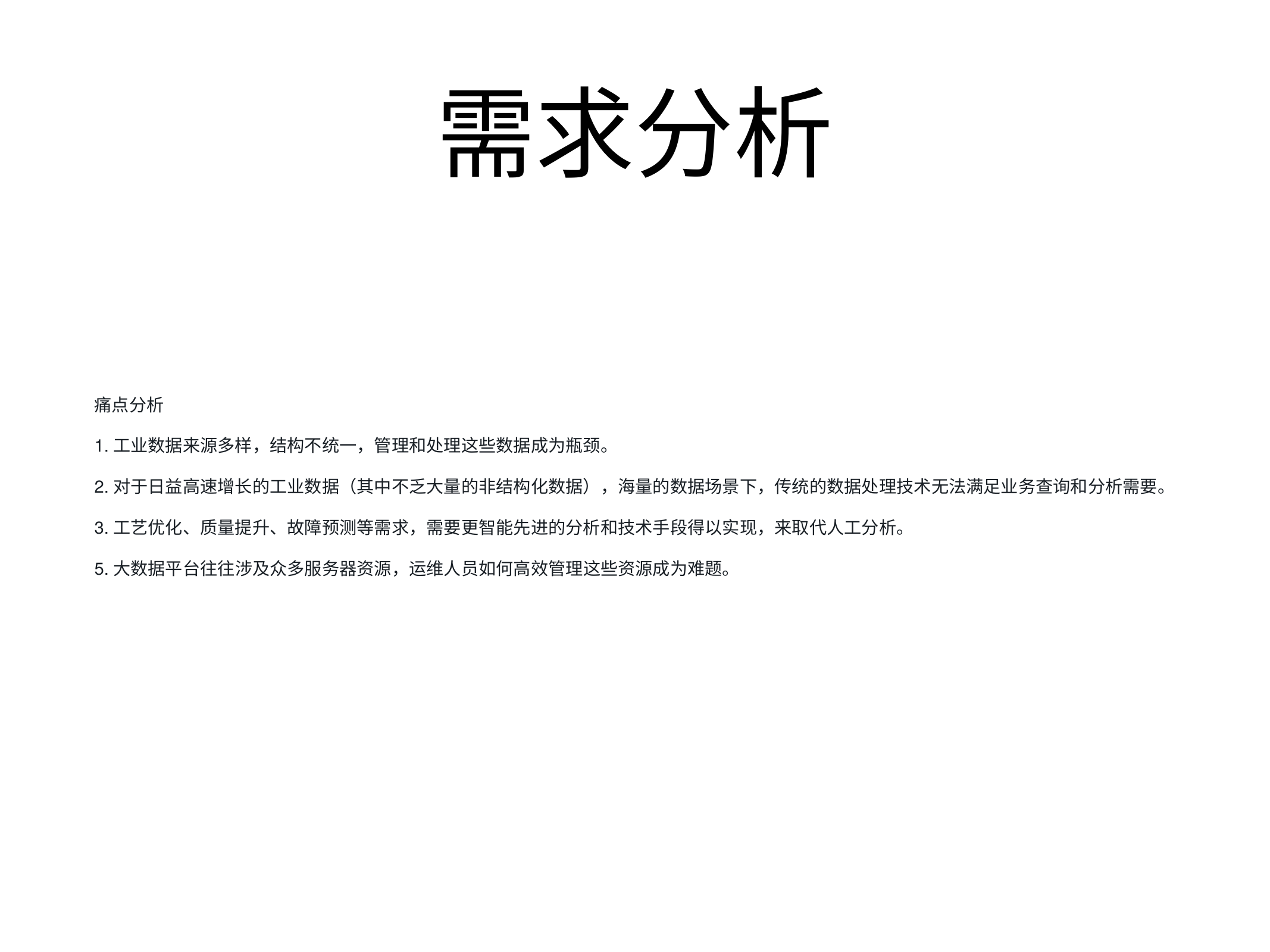

# 需求分析
痛点分析
1.工业数据来源多样，结构不统一，管理和处理这些数据成为瓶颈。
2.对于日益高速增长的工业数据（其中不乏大量的非结构化数据），海量的数据场景下，传统的数据处理技术无法满足业务查询和分析需要。
3.工艺优化、质量提升、故障预测等需求，需要更智能先进的分析和技术手段得以实现，来取代人工分析。
5.大数据平台往往涉及众多服务器资源，运维人员如何高效管理这些资源成为难题。